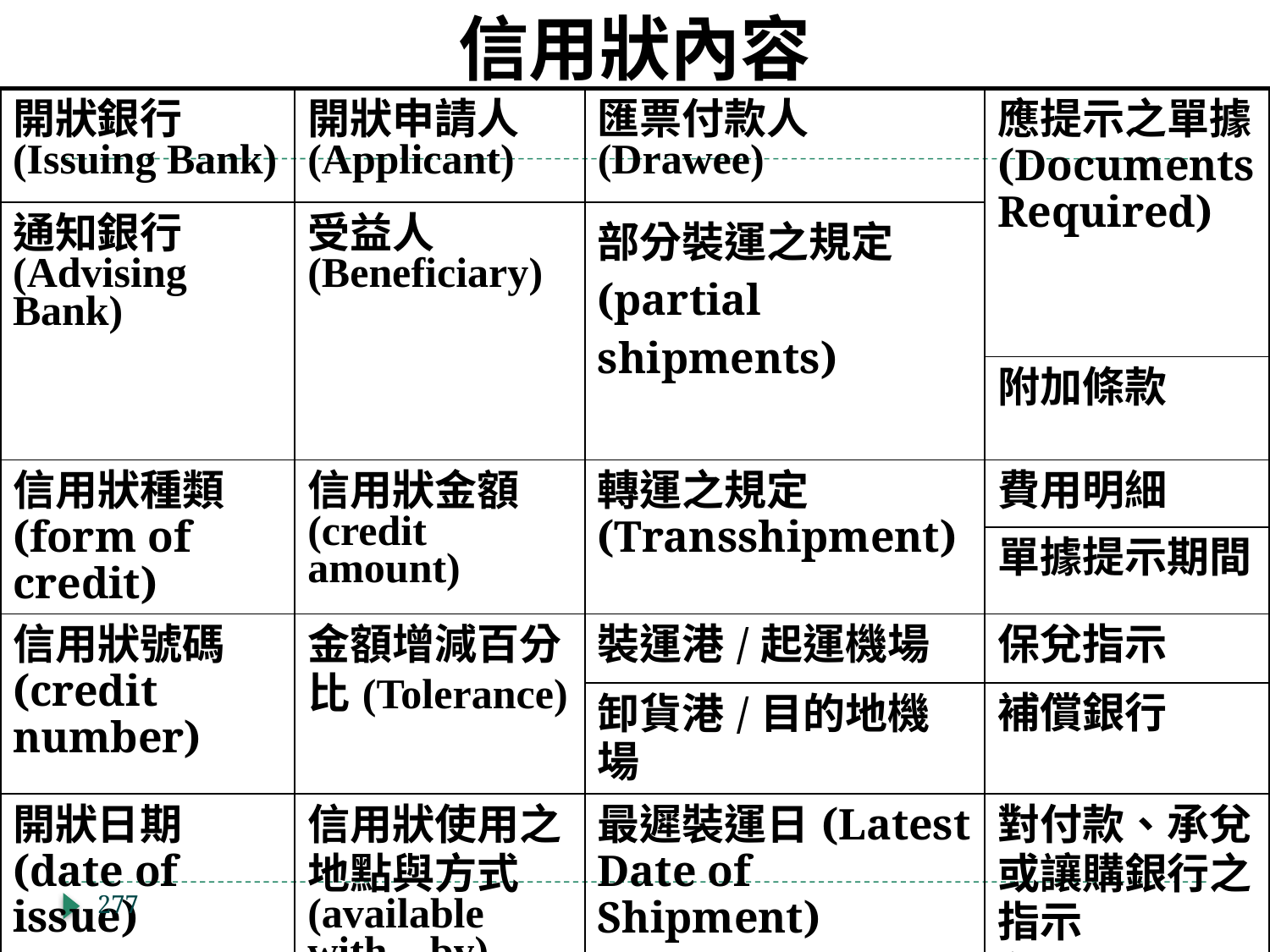

# 信用狀內容
| 開狀銀行(Issuing Bank) | 開狀申請人(Applicant) | 匯票付款人(Drawee) | 應提示之單據(Documents Required) |
| --- | --- | --- | --- |
| 通知銀行(Advising Bank) | 受益人(Beneficiary) | 部分裝運之規定 (partial shipments) |  |
|  |  |  | 附加條款 |
| 信用狀種類(form of credit) | 信用狀金額(credit amount) | 轉運之規定(Transshipment) | 費用明細 |
|  |  |  | 單據提示期間 |
| 信用狀號碼(credit number) | 金額增減百分比(Tolerance) | 裝運港/起運機場 | 保兌指示 |
|  |  | 卸貨港/目的地機場 | 補償銀行 |
| 開狀日期(date of issue) | 信用狀使用之地點與方式(available with…by) | 最遲裝運日(Latest Date of Shipment) | 對付款、承兌或讓購銀行之指示(Instrucs to Pay/Accpt/Negot Bank) |
| 有效日期與地點(date and place of expiry) | 匯票條款(Tenor) | 貨物及/或勞務之說明(Description of the goods or services) |  |
277